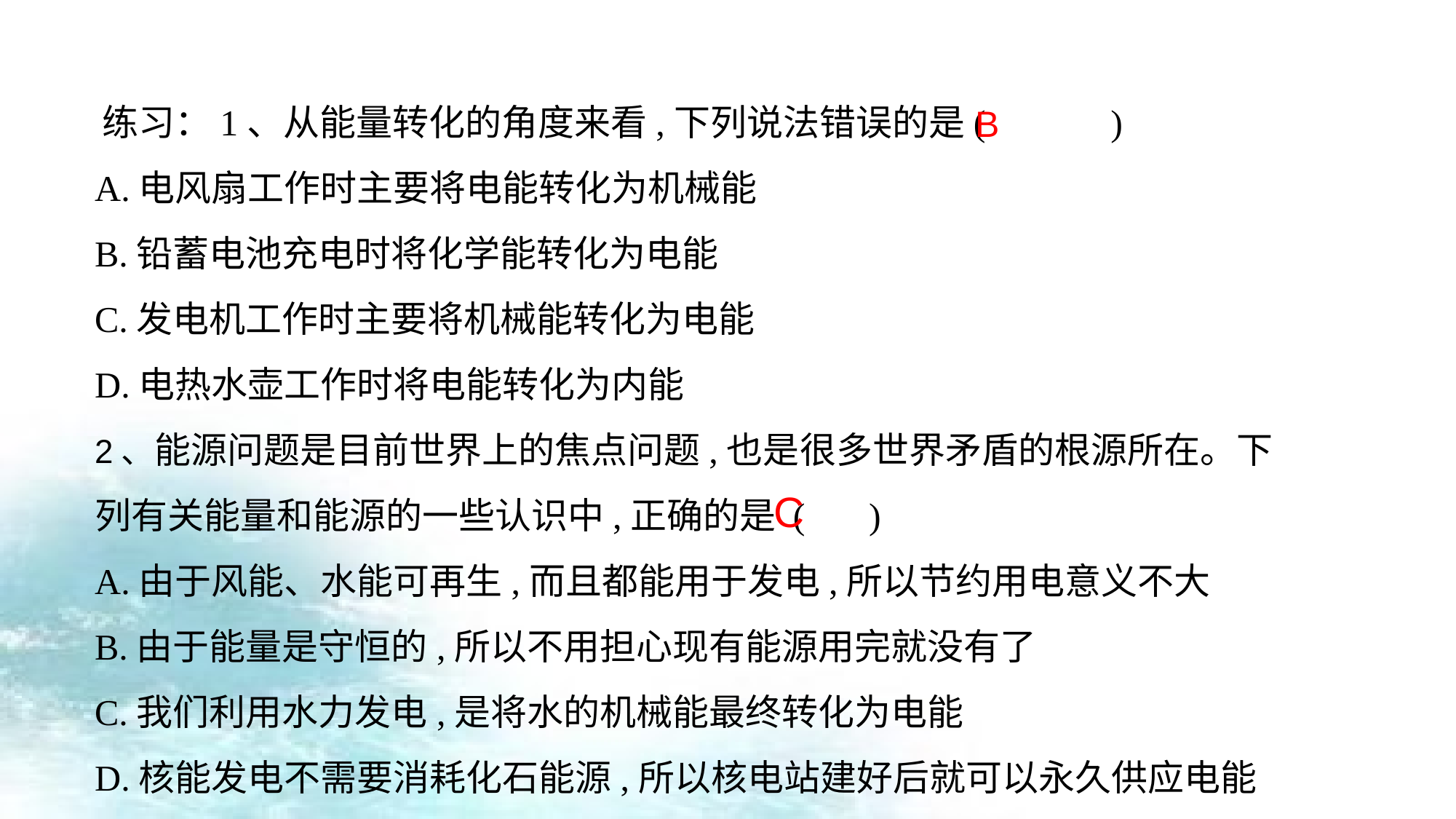

练习：1、从能量转化的角度来看,下列说法错误的是(  　　  )
A.电风扇工作时主要将电能转化为机械能
B.铅蓄电池充电时将化学能转化为电能
C.发电机工作时主要将机械能转化为电能
D.电热水壶工作时将电能转化为内能
2、能源问题是目前世界上的焦点问题,也是很多世界矛盾的根源所在。下列有关能量和能源的一些认识中,正确的是 (       )
A.由于风能、水能可再生,而且都能用于发电,所以节约用电意义不大
B.由于能量是守恒的,所以不用担心现有能源用完就没有了
C.我们利用水力发电,是将水的机械能最终转化为电能
D.核能发电不需要消耗化石能源,所以核电站建好后就可以永久供应电能

B
C